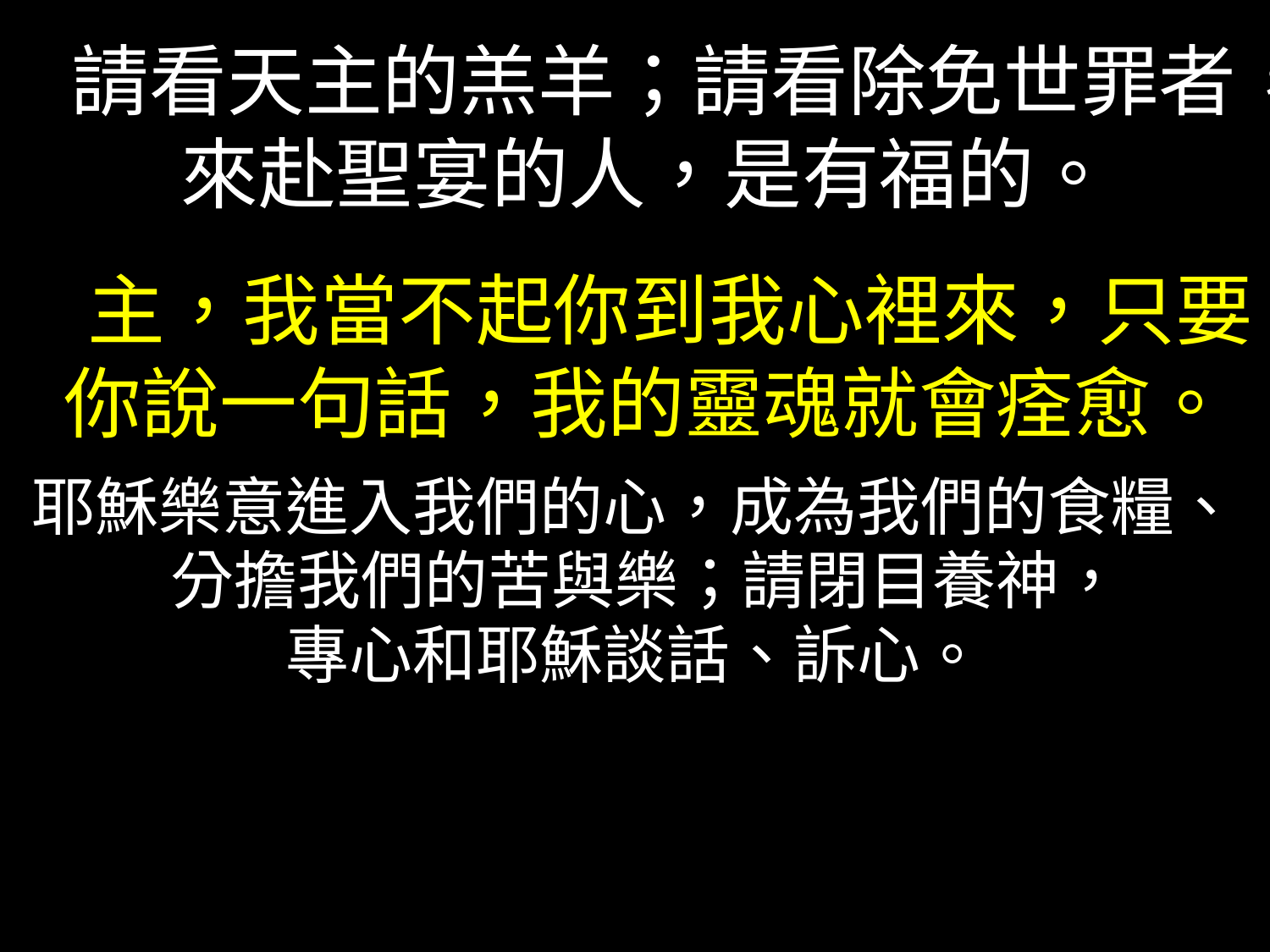

請看天主的羔羊；請看除免世罪者，來赴聖宴的人，是有福的。
   主，我當不起你到我心裡來，只要你說一句話，我的靈魂就會痊愈。
耶穌樂意進入我們的心，成為我們的食糧、分擔我們的苦與樂；請閉目養神，
專心和耶穌談話、訴心。